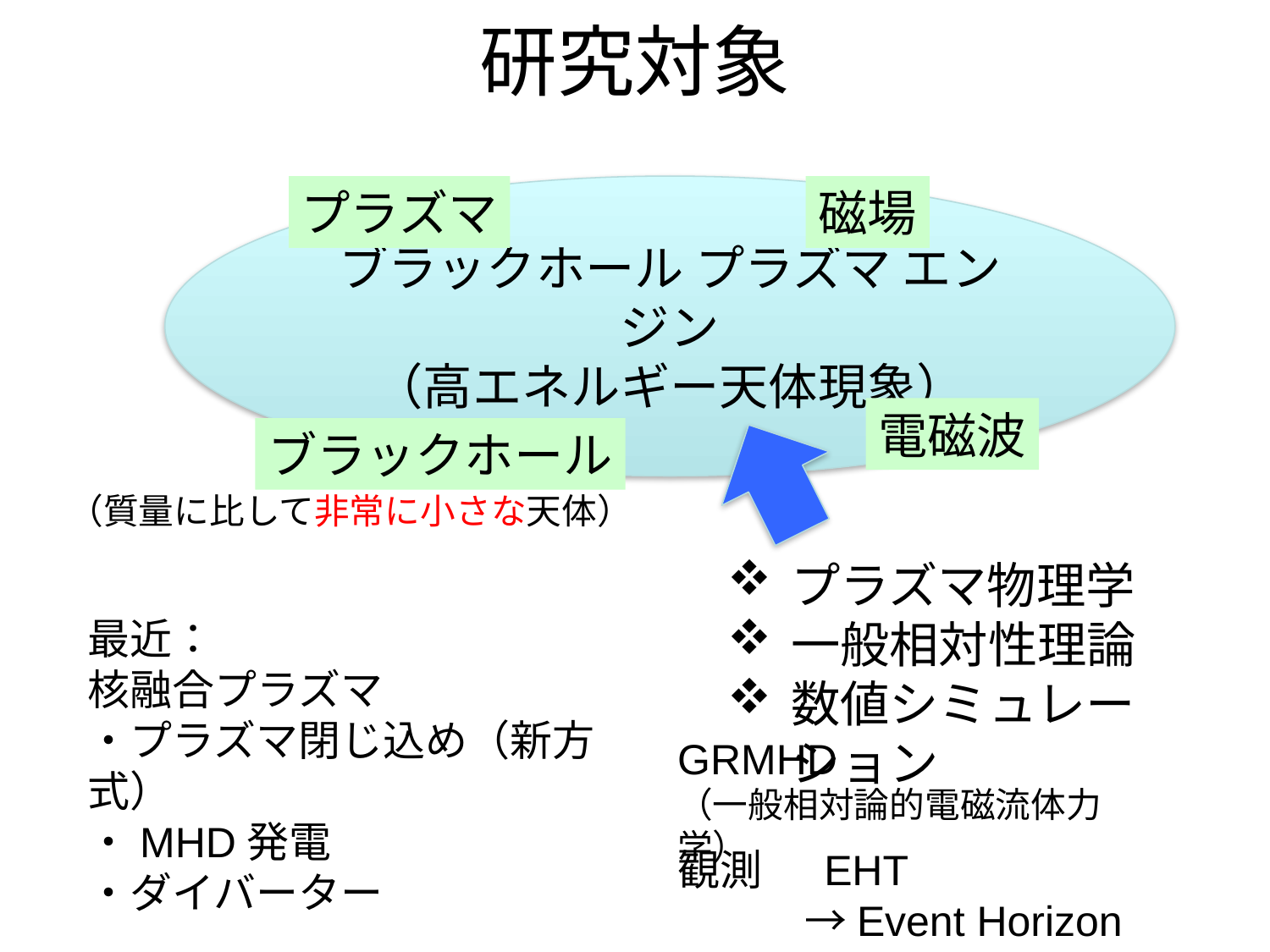

# 研究対象
ブラックホール プラズマ エンジン
（高エネルギー天体現象）
プラズマ
磁場
電磁波
ブラックホール

（質量に比して非常に小さな天体）
プラズマ物理学
一般相対性理論
数値シミュレーション
最近：
核融合プラズマ
・プラズマ閉じ込め（新方式）
・MHD発電
・ダイバーター
GRMHD
（一般相対論的電磁流体力学）
観測　 EHT
　　　→Event Horizon Explorer